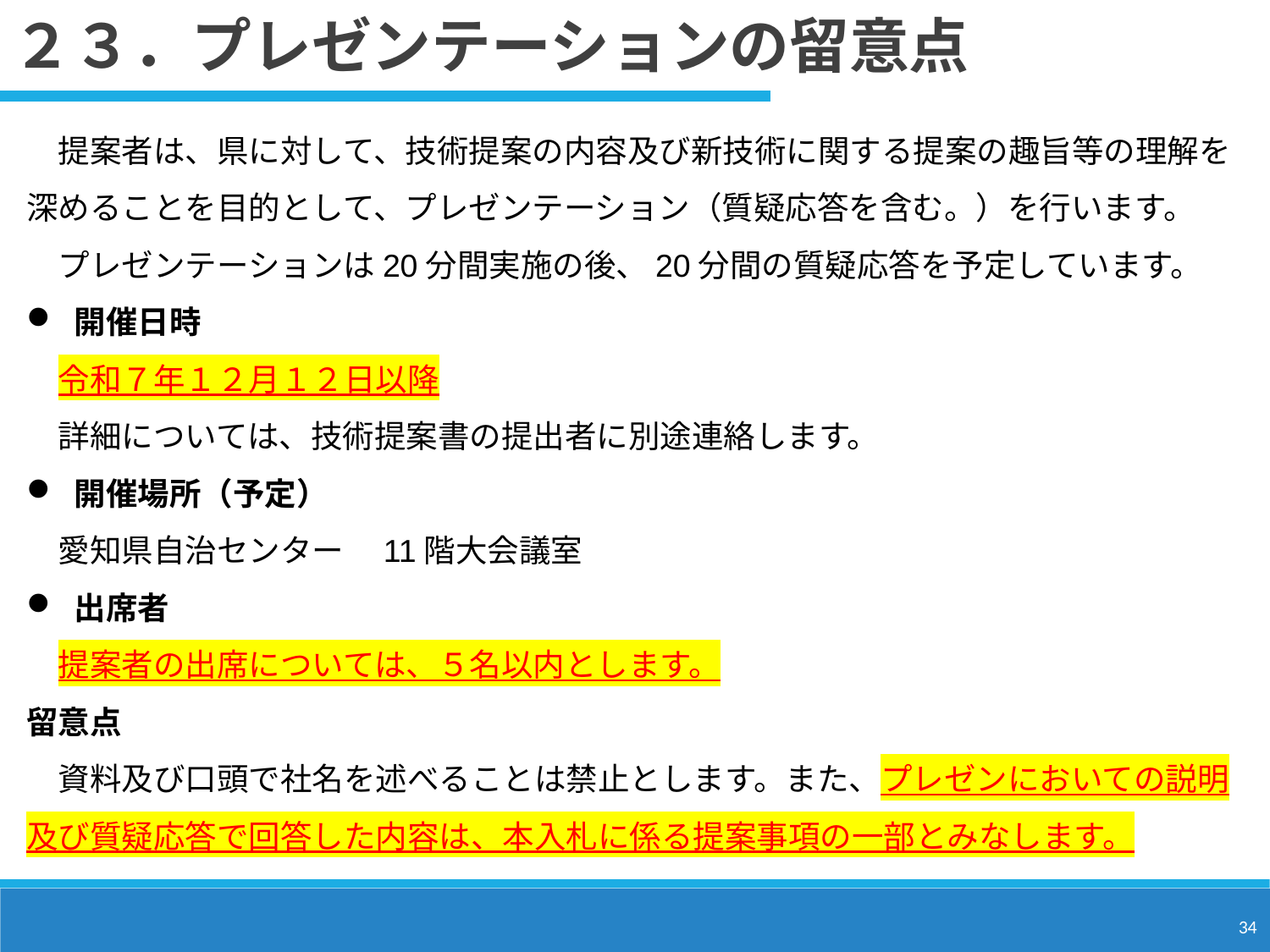

２３．プレゼンテーションの留意点
　提案者は、県に対して、技術提案の内容及び新技術に関する提案の趣旨等の理解を深めることを目的として、プレゼンテーション（質疑応答を含む。）を行います。
　プレゼンテーションは20分間実施の後、20分間の質疑応答を予定しています。
開催日時
　令和７年１２月１２日以降
　詳細については、技術提案書の提出者に別途連絡します。
開催場所（予定）
　愛知県自治センター　11階大会議室
出席者
　提案者の出席については、５名以内とします。
留意点
　資料及び口頭で社名を述べることは禁止とします。また、プレゼンにおいての説明及び質疑応答で回答した内容は、本入札に係る提案事項の一部とみなします。
34